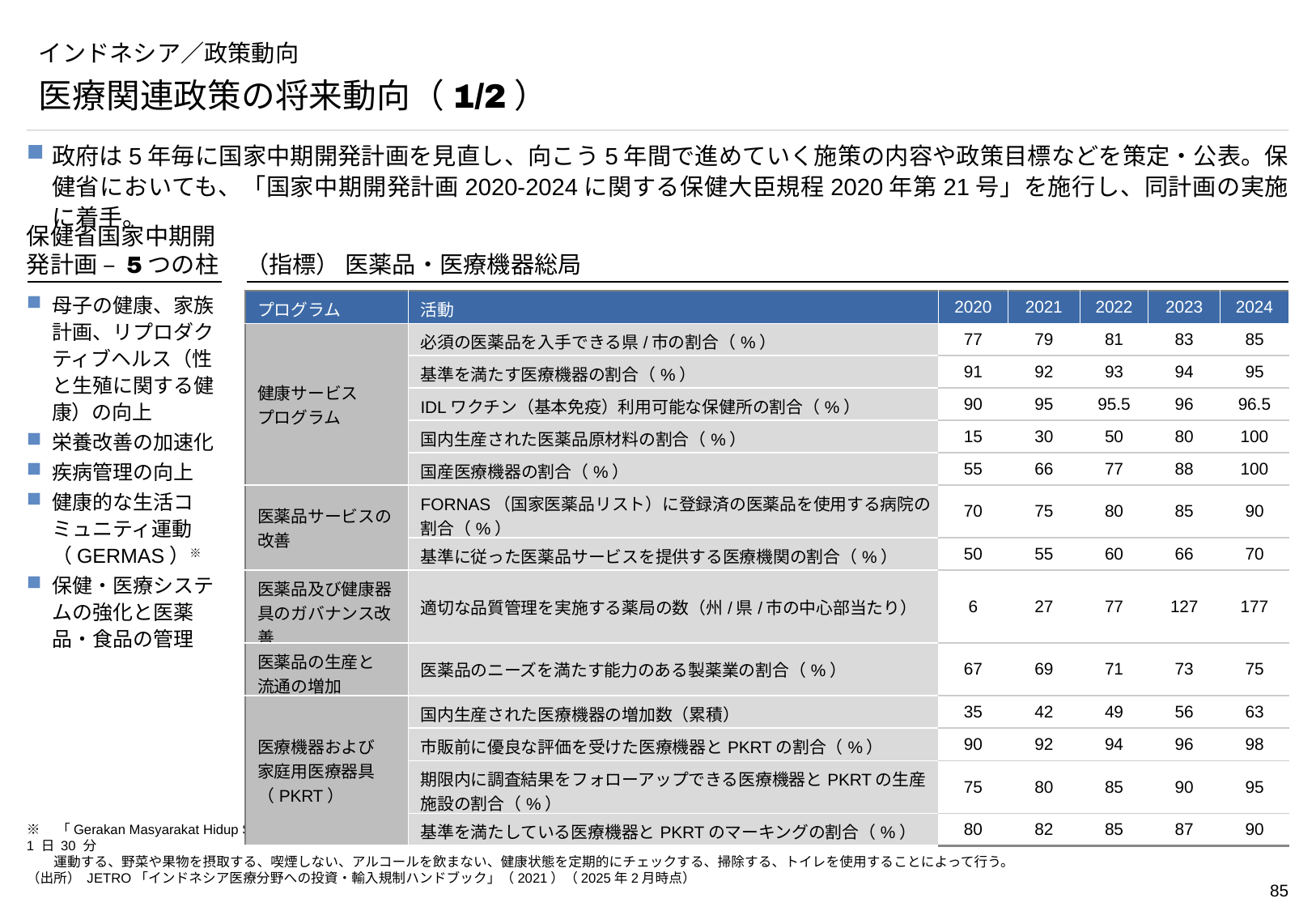

# インドネシア／政策動向
医療関連政策の将来動向（1/2）
政府は5年毎に国家中期開発計画を見直し、向こう5年間で進めていく施策の内容や政策目標などを策定・公表。保健省においても、「国家中期開発計画2020-2024に関する保健大臣規程2020年第21号」を施行し、同計画の実施に着手。
保健省国家中期開発計画 – 5つの柱
（指標） 医薬品・医療機器総局
母子の健康、家族計画、リプロダクティブヘルス（性と生殖に関する健康）の向上
栄養改善の加速化
疾病管理の向上
健康的な生活コミュニティ運動（GERMAS）※
保健・医療システムの強化と医薬品・食品の管理
| プログラム | 活動 | 2020 | 2021 | 2022 | 2023 | 2024 |
| --- | --- | --- | --- | --- | --- | --- |
| 健康サービス プログラム | 必須の医薬品を入手できる県/市の割合（%） | 77 | 79 | 81 | 83 | 85 |
|  | 基準を満たす医療機器の割合（%） | 91 | 92 | 93 | 94 | 95 |
|  | IDLワクチン（基本免疫）利用可能な保健所の割合（%） | 90 | 95 | 95.5 | 96 | 96.5 |
|  | 国内生産された医薬品原材料の割合（%） | 15 | 30 | 50 | 80 | 100 |
|  | 国産医療機器の割合（%） | 55 | 66 | 77 | 88 | 100 |
| 医薬品サービスの 改善 | FORNAS（国家医薬品リスト）に登録済の医薬品を使用する病院の割合（%） | 70 | 75 | 80 | 85 | 90 |
|  | 基準に従った医薬品サービスを提供する医療機関の割合（%） | 50 | 55 | 60 | 66 | 70 |
| 医薬品及び健康器具のガバナンス改善 | 適切な品質管理を実施する薬局の数（州/県/市の中心部当たり） | 6 | 27 | 77 | 127 | 177 |
| 医薬品の生産と 流通の増加 | 医薬品のニーズを満たす能力のある製薬業の割合（%） | 67 | 69 | 71 | 73 | 75 |
| 医療機器および 家庭用医療器具 （PKRT） | 国内生産された医療機器の増加数（累積） | 35 | 42 | 49 | 56 | 63 |
|  | 市販前に優良な評価を受けた医療機器とPKRTの割合（%） | 90 | 92 | 94 | 96 | 98 |
|  | 期限内に調査結果をフォローアップできる医療機器とPKRTの生産施設の割合（%） | 75 | 80 | 85 | 90 | 95 |
|  | 基準を満たしている医療機器とPKRTのマーキングの割合（%） | 80 | 82 | 85 | 87 | 90 |
※　「Gerakan Masyarakat Hidup Sehat」の略称。生活の質を向上させるために健康的な方法で行動する意識、意欲、能力を備えた国民のすべてが共同で実行する体系的かつ計画的な行動。1 日 30 分
　　運動する、野菜や果物を摂取する、喫煙しない、アルコールを飲まない、健康状態を定期的にチェックする、掃除する、トイレを使用することによって行う。
（出所） JETRO「インドネシア医療分野への投資・輸入規制ハンドブック」（2021）（2025年2月時点）